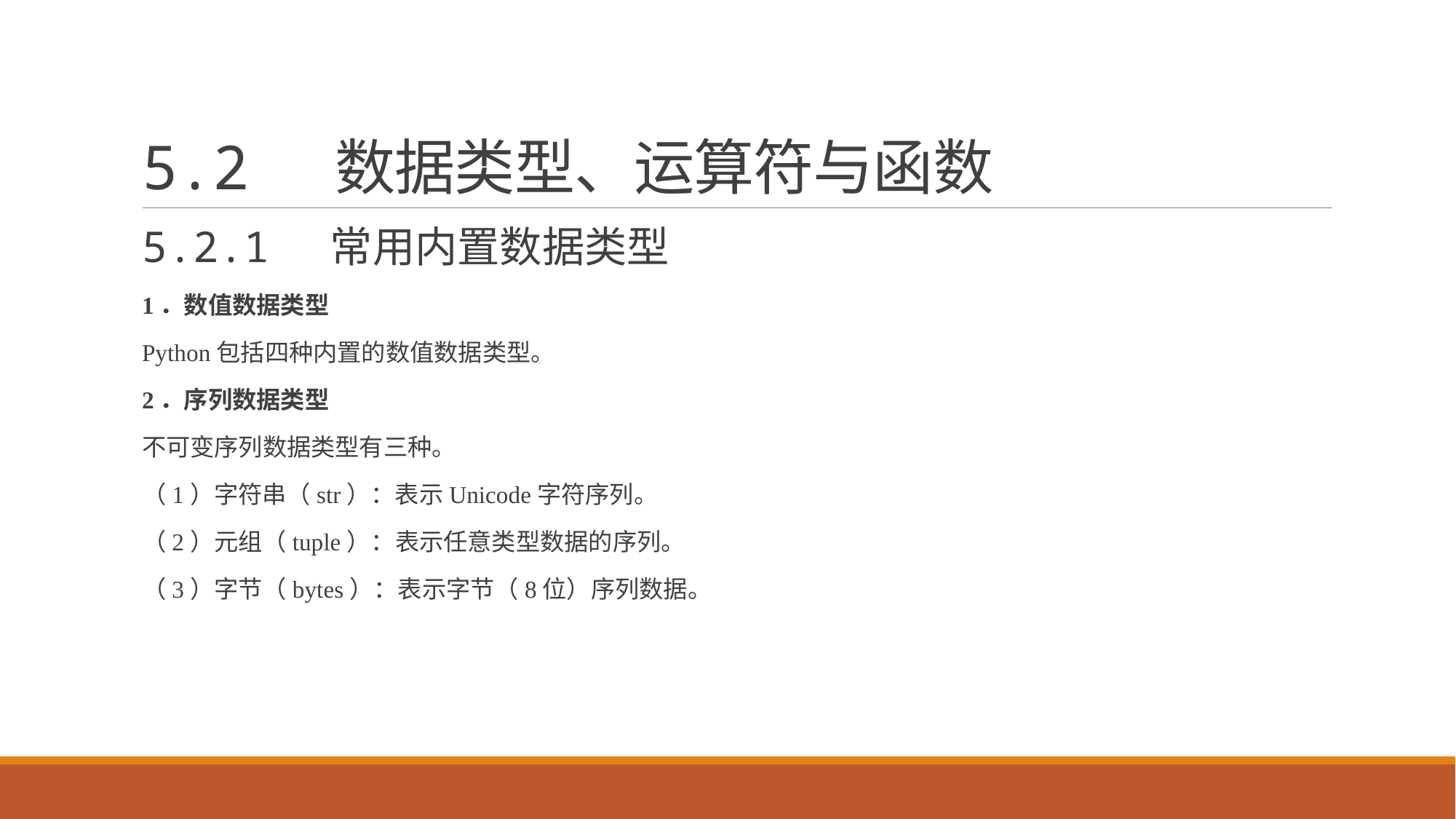

# 5.2  数据类型、运算符与函数
5.2.1  常用内置数据类型
1．数值数据类型
Python包括四种内置的数值数据类型。
2．序列数据类型
不可变序列数据类型有三种。
（1）字符串（str）：表示Unicode字符序列。
（2）元组（tuple）：表示任意类型数据的序列。
（3）字节（bytes）：表示字节（8位）序列数据。